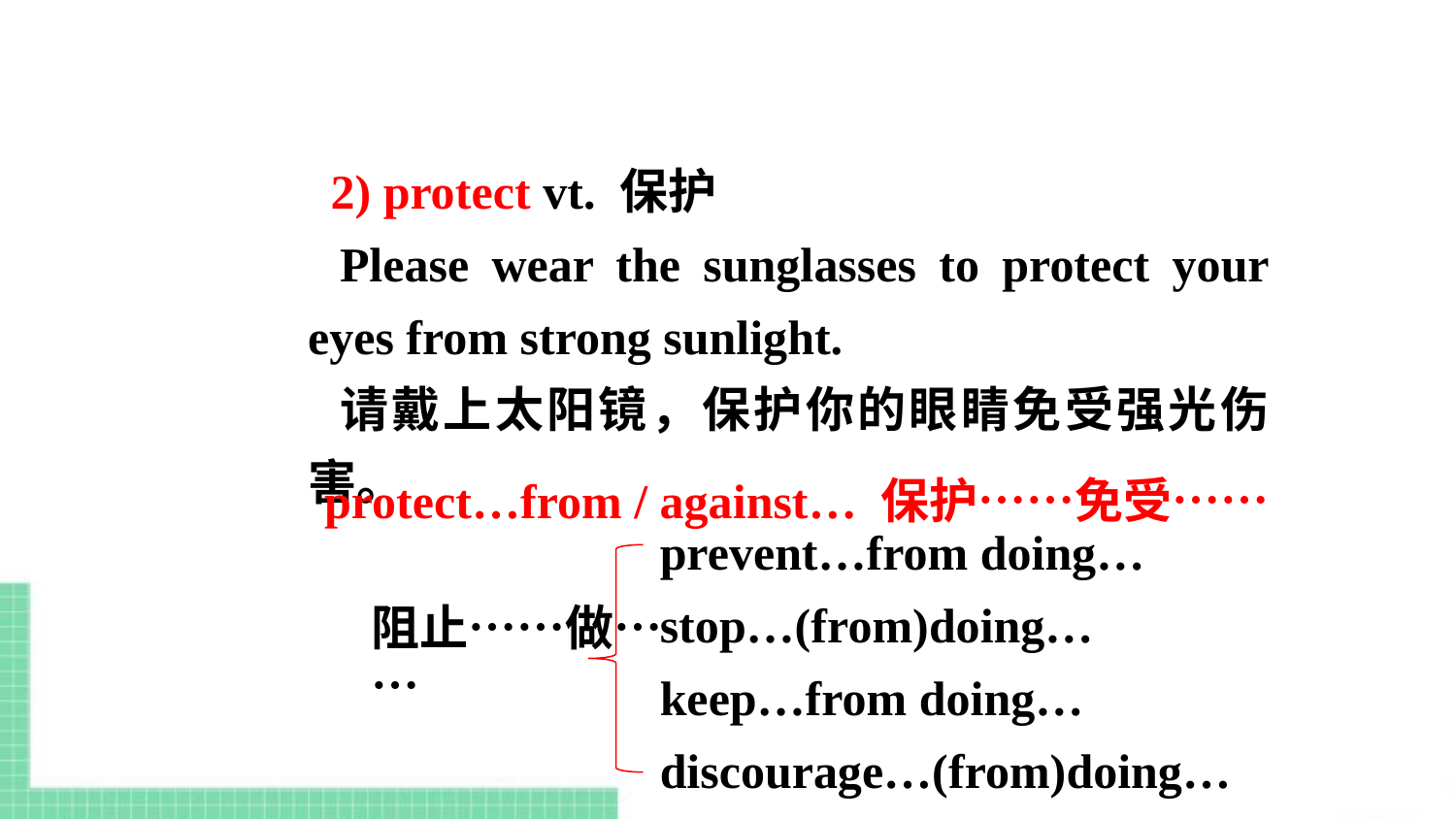

2) protect vt. 保护
Please wear the sunglasses to protect your eyes from strong sunlight.
请戴上太阳镜，保护你的眼睛免受强光伤害。
protect…from / against… 保护……免受……

prevent…from doing…
stop…(from)doing…
keep…from doing…
discourage…(from)doing…

阻止……做……